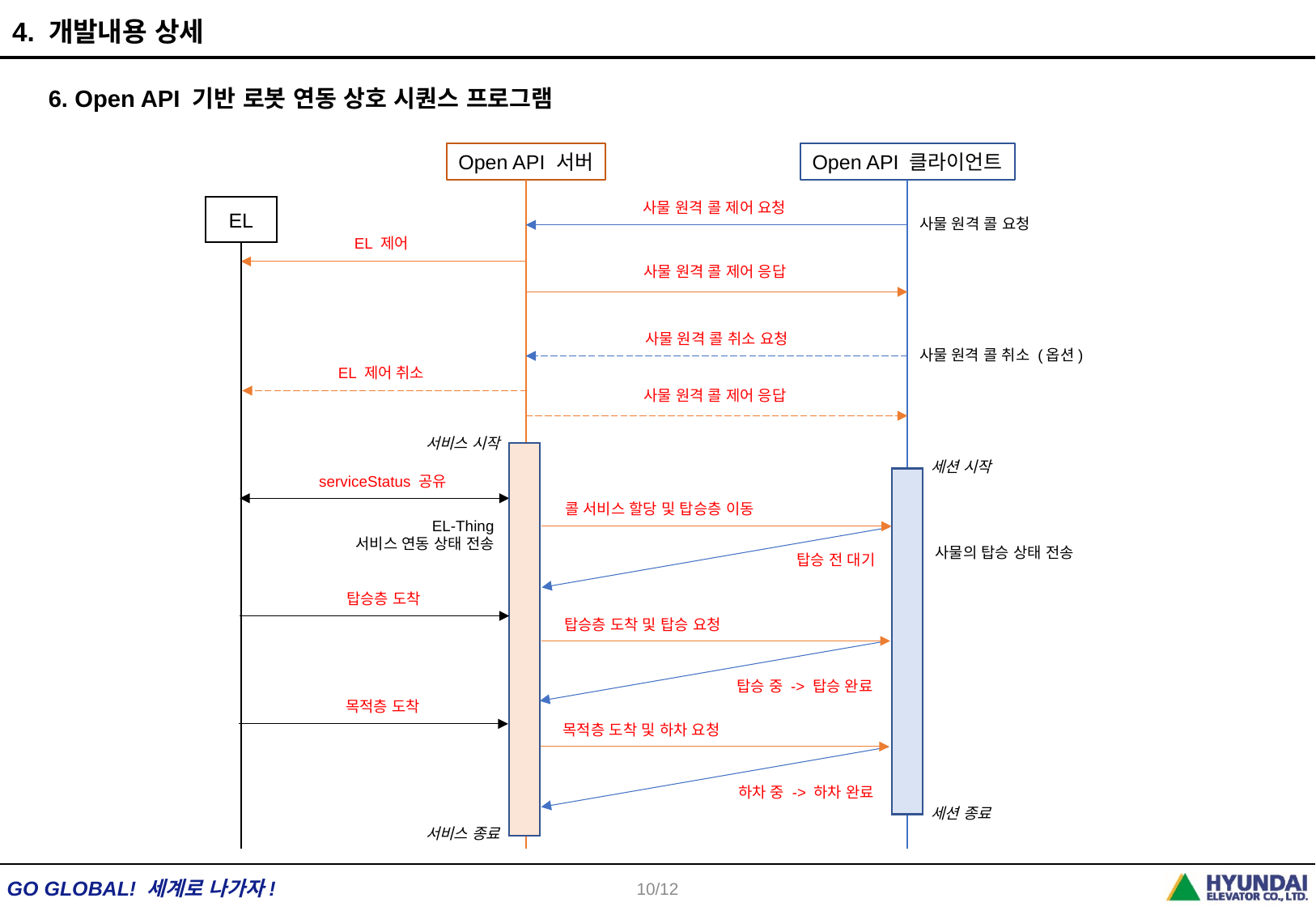

4. 개발내용 상세
6. Open API 기반 로봇 연동 상호 시퀀스 프로그램
Open API 서버
Open API 클라이언트
사물 원격 콜 제어 요청
EL
사물 원격 콜 요청
EL 제어
사물 원격 콜 제어 응답
사물 원격 콜 취소 요청
사물 원격 콜 취소 (옵션)
EL 제어 취소
사물 원격 콜 제어 응답
서비스 시작

세션 시작
serviceStatus 공유

콜 서비스 할당 및 탑승층 이동
EL-Thing
서비스 연동 상태 전송
사물의 탑승 상태 전송
탑승 전 대기
탑승층 도착
탑승층 도착 및 탑승 요청
탑승 중 -> 탑승 완료
목적층 도착
목적층 도착 및 하차 요청
하차 중 -> 하차 완료
세션 종료
서비스 종료
10/12